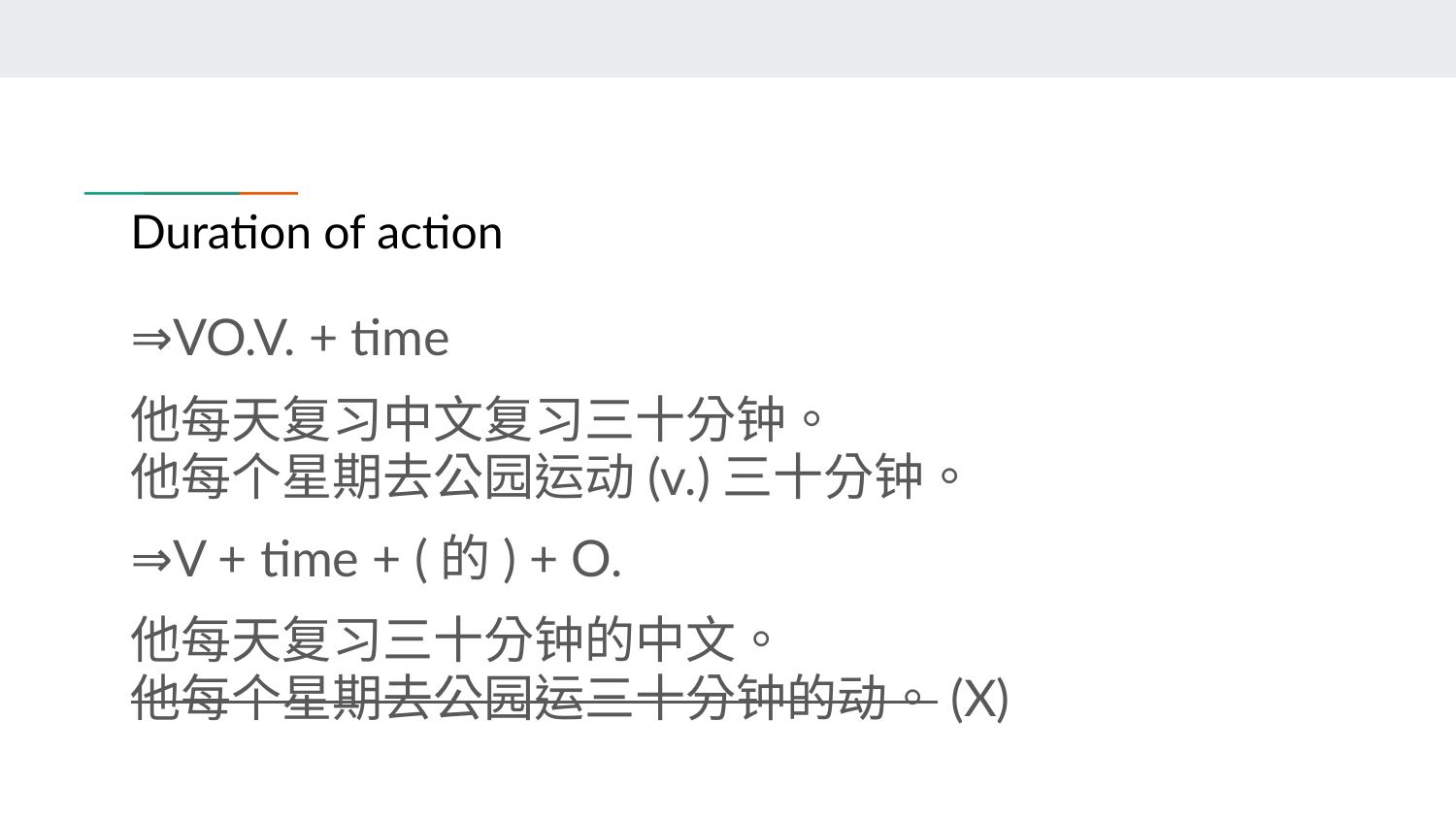

# Duration of action
⇒VO.V. + time
他每天复习中文复习三十分钟。
他每个星期去公园运动(v.)三十分钟。
⇒V + time + (的) + O.
他每天复习三十分钟的中文。
他每个星期去公园运三十分钟的动。(X)